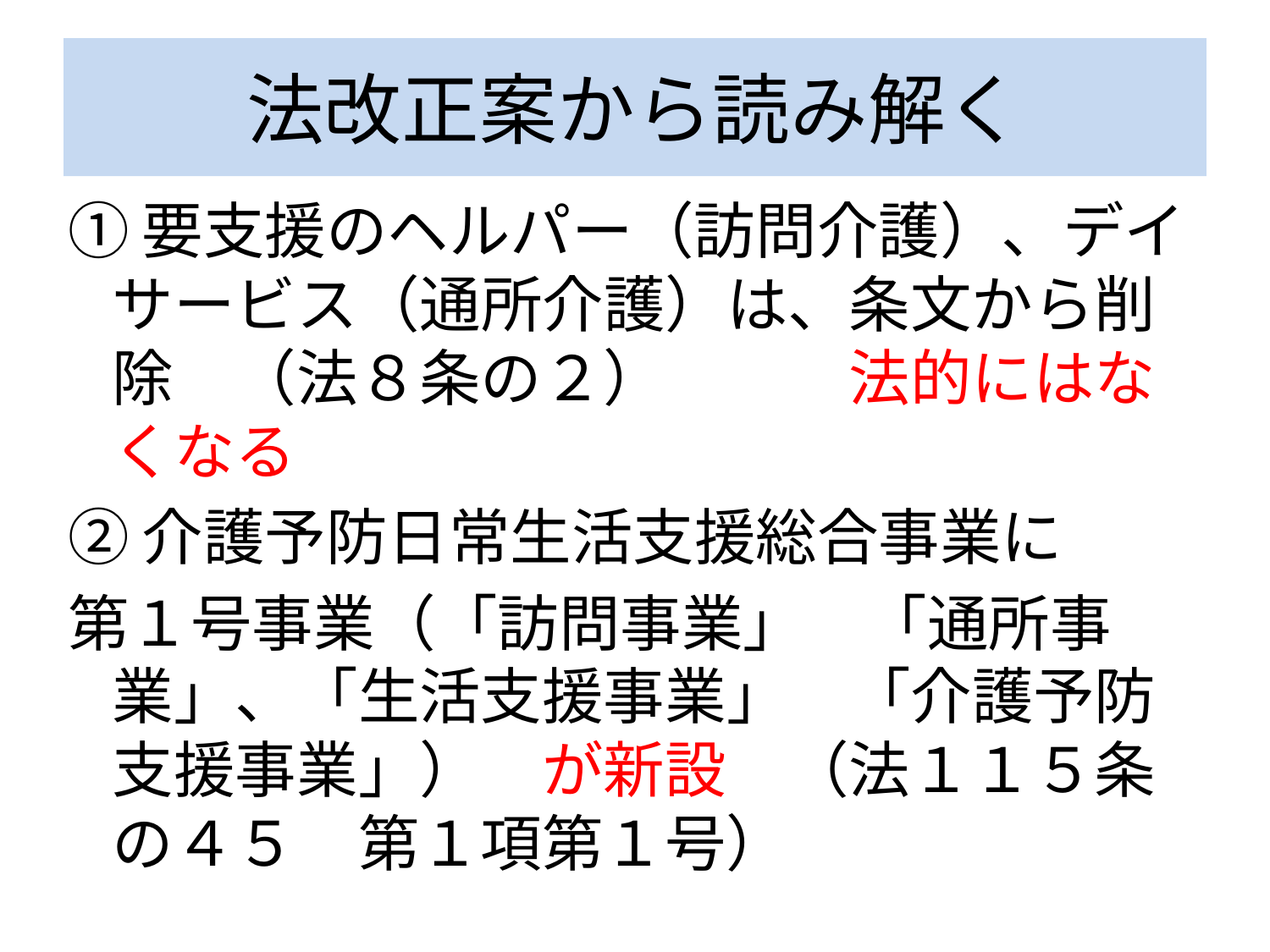

# 法改正案から読み解く
①要支援のヘルパー（訪問介護）、デイサービス（通所介護）は、条文から削除　（法８条の２）　　　法的にはなくなる
②介護予防日常生活支援総合事業に
第１号事業（「訪問事業」　「通所事業」、「生活支援事業」　「介護予防支援事業」）　が新設　（法１１５条の４５　第１項第１号）